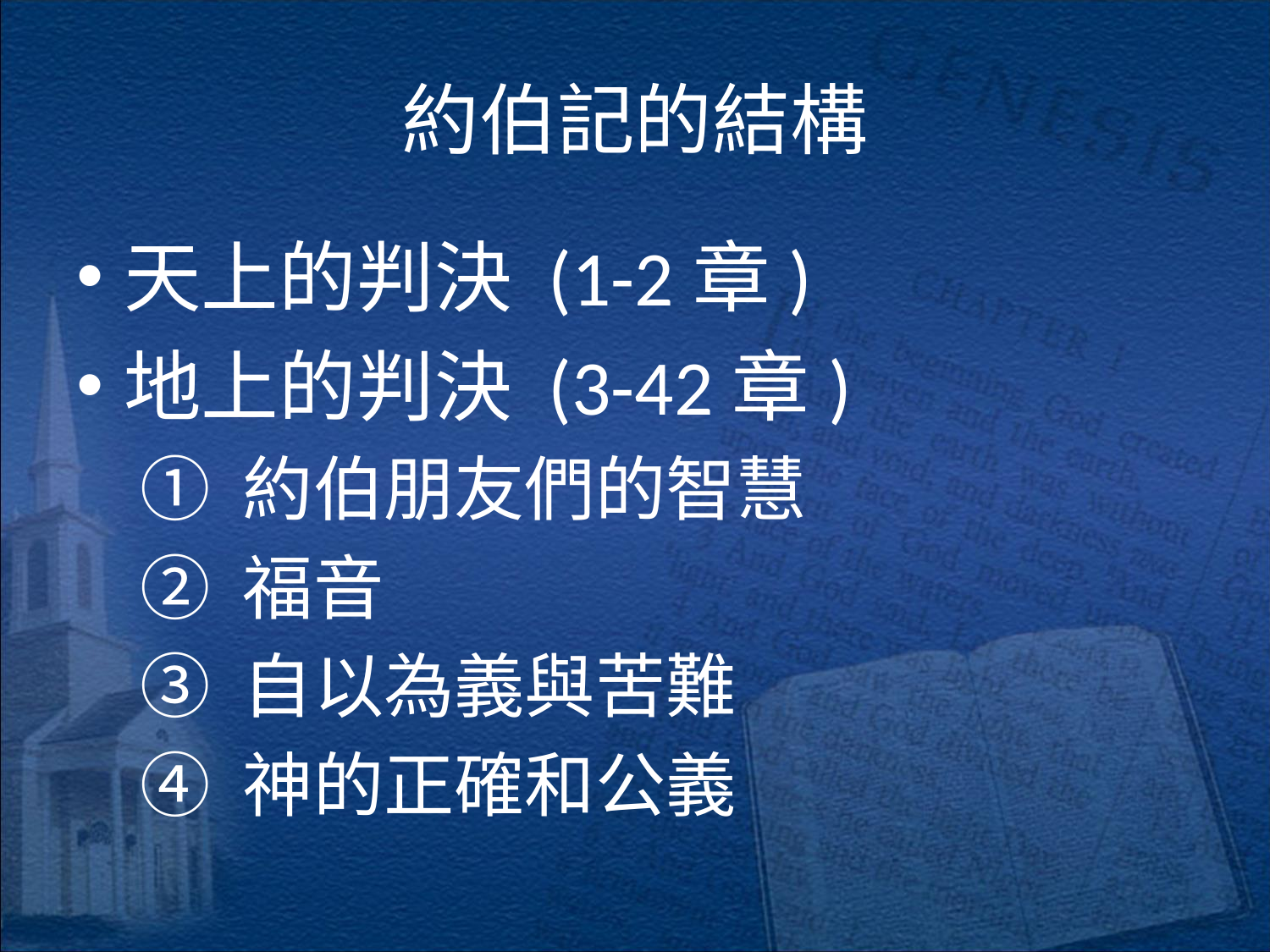

# 約伯記的結構
天上的判決 (1-2章)
地上的判決 (3-42章)
約伯朋友們的智慧
福音
自以為義與苦難
神的正確和公義